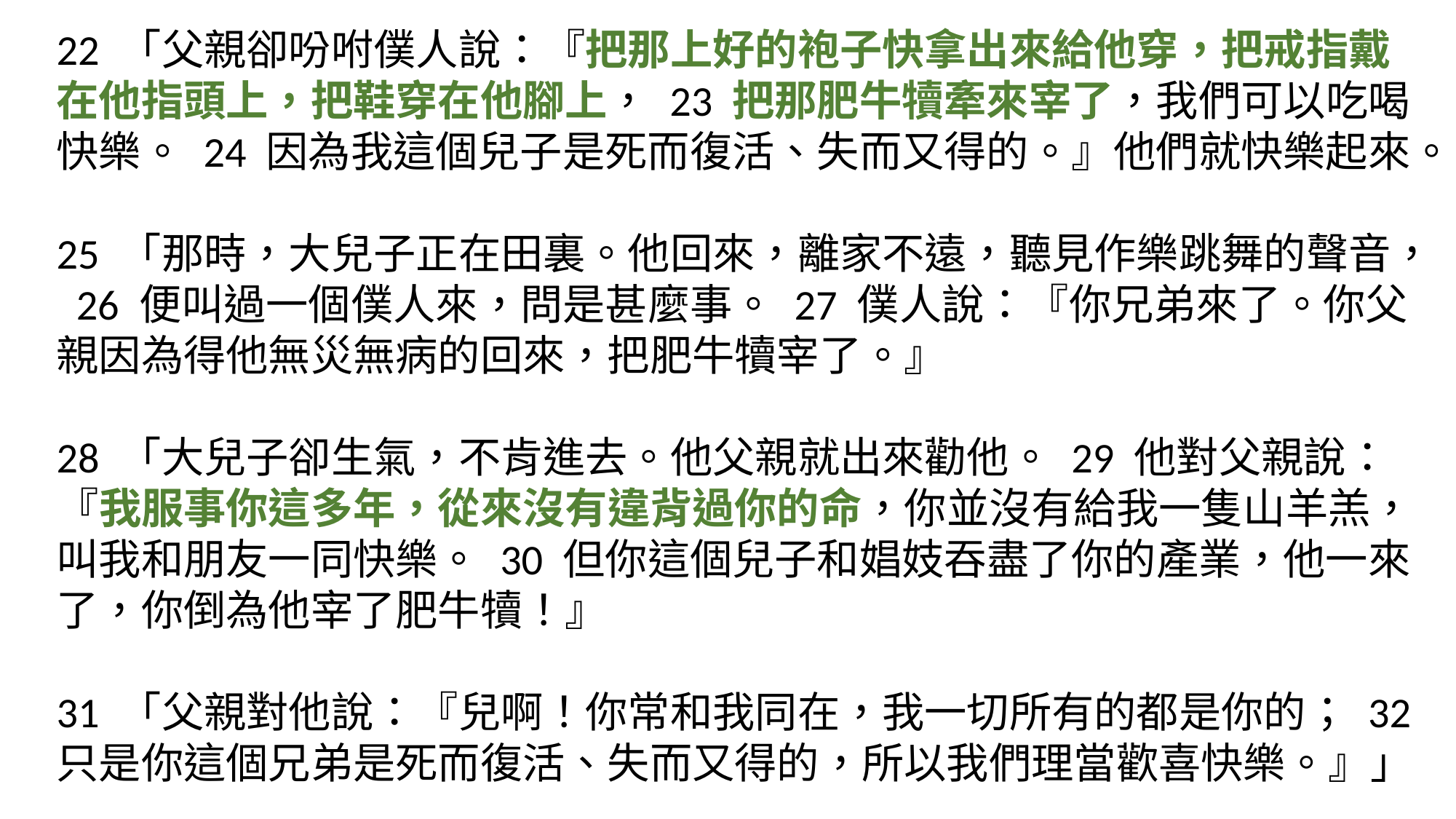

22 「父親卻吩咐僕人說：『把那上好的袍子快拿出來給他穿，把戒指戴在他指頭上，把鞋穿在他腳上， 23 把那肥牛犢牽來宰了，我們可以吃喝快樂。 24 因為我這個兒子是死而復活、失而又得的。』他們就快樂起來。

25 「那時，大兒子正在田裏。他回來，離家不遠，聽見作樂跳舞的聲音， 26 便叫過一個僕人來，問是甚麼事。 27 僕人說：『你兄弟來了。你父親因為得他無災無病的回來，把肥牛犢宰了。』

28 「大兒子卻生氣，不肯進去。他父親就出來勸他。 29 他對父親說：『我服事你這多年，從來沒有違背過你的命，你並沒有給我一隻山羊羔，叫我和朋友一同快樂。 30 但你這個兒子和娼妓吞盡了你的產業，他一來了，你倒為他宰了肥牛犢！』

31 「父親對他說：『兒啊！你常和我同在，我一切所有的都是你的； 32 只是你這個兄弟是死而復活、失而又得的，所以我們理當歡喜快樂。』」